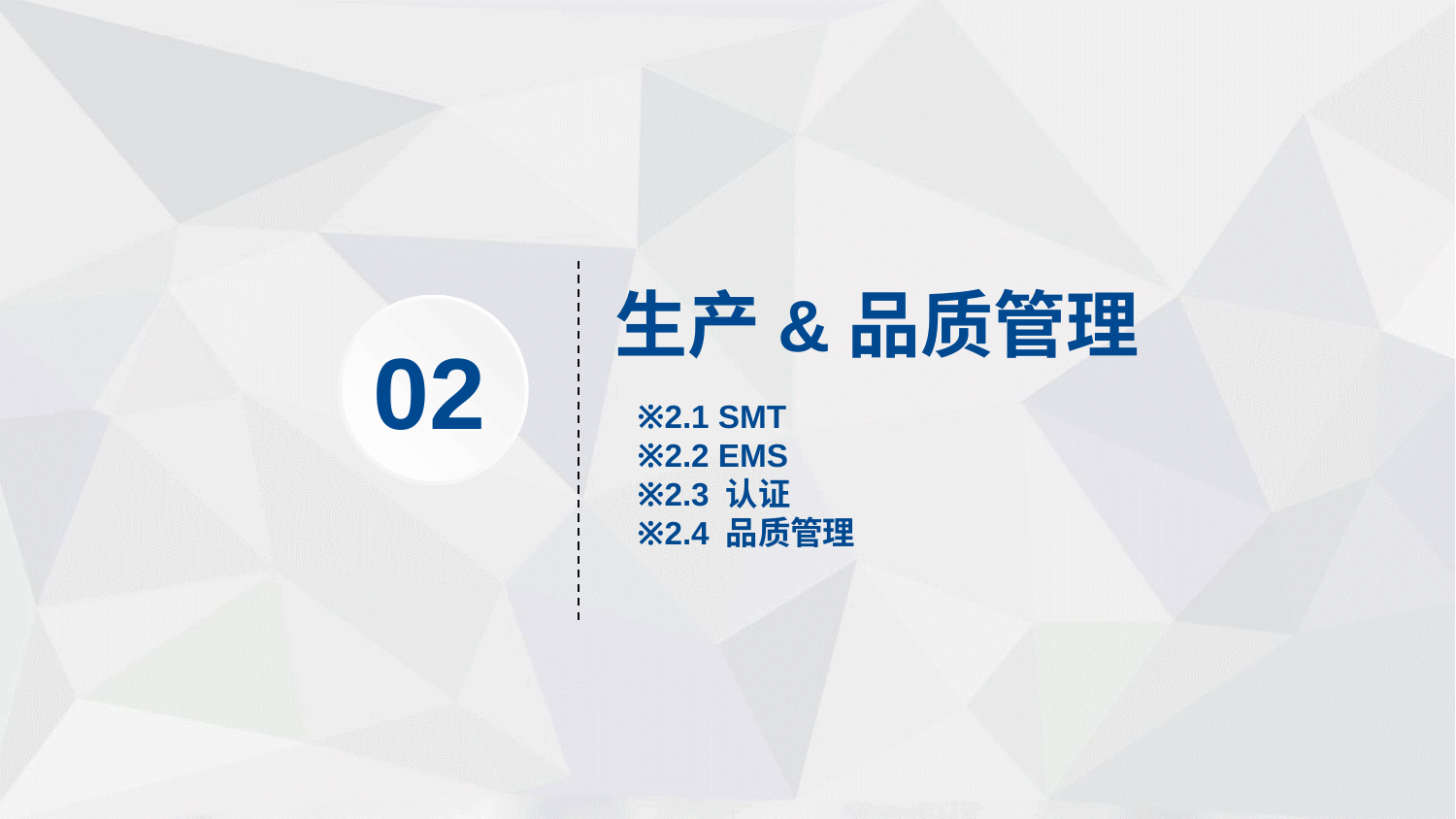

生产&品质管理

02
※2.1 SMT
※2.2 EMS
※2.3 认证
※2.4 品质管理